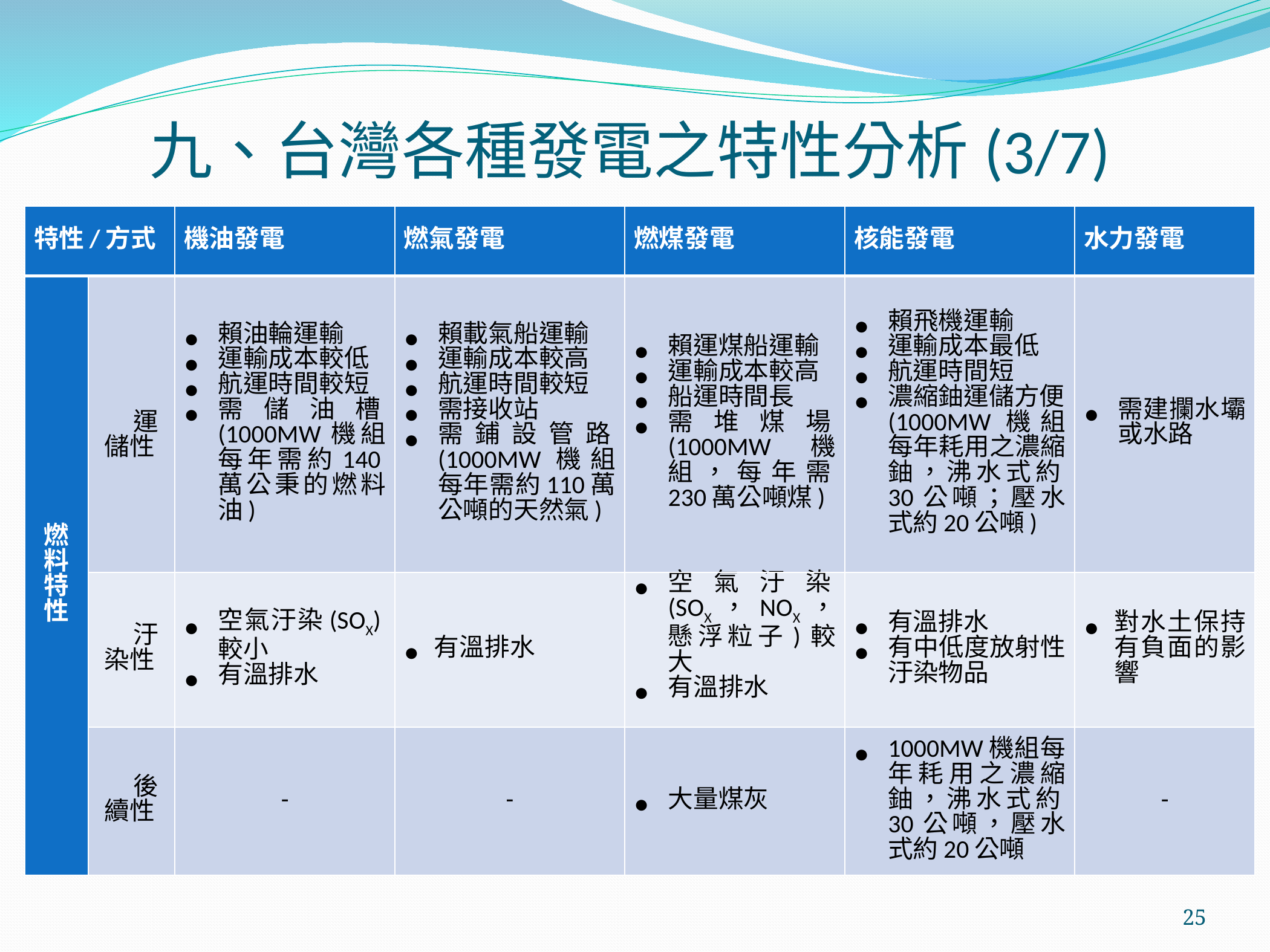

# 九、台灣各種發電之特性分析(3/7)
| 特性/方式 |  | 機油發電 | 燃氣發電 | 燃煤發電 | 核能發電 | 水力發電 |
| --- | --- | --- | --- | --- | --- | --- |
| 燃料特性 | 運儲性 | 賴油輪運輸 運輸成本較低 航運時間較短 需儲油槽(1000MW機組每年需約140萬公秉的燃料油) | 賴載氣船運輸 運輸成本較高 航運時間較短 需接收站 需鋪設管路(1000MW機組每年需約110萬公噸的天然氣) | 賴運煤船運輸 運輸成本較高 船運時間長 需堆煤場(1000MW機組，每年需230萬公噸煤) | 賴飛機運輸 運輸成本最低 航運時間短 濃縮鈾運儲方便(1000MW機組每年耗用之濃縮鈾，沸水式約30公噸；壓水式約20公噸) | 需建攔水壩或水路 |
|  | 汙染性 | 空氣汙染(SOX)較小 有溫排水 | 有溫排水 | 空氣汙染(SOX，NOX，懸浮粒子)較大 有溫排水 | 有溫排水 有中低度放射性汙染物品 | 對水土保持有負面的影響 |
|  | 後續性 | - | - | 大量煤灰 | 1000MW機組每年耗用之濃縮鈾，沸水式約30公噸，壓水式約20公噸 | - |
25